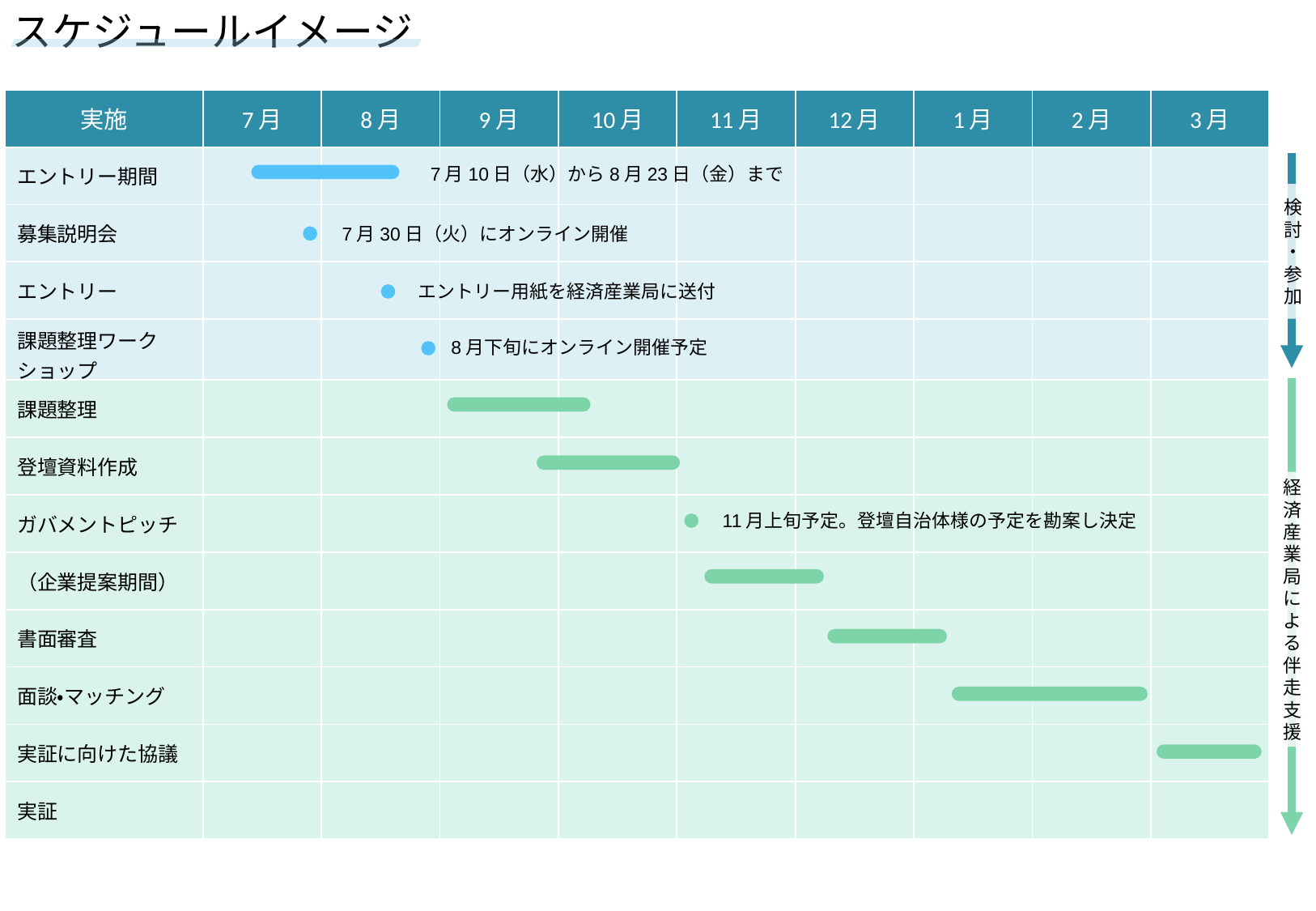

スケジュールイメージ

| 実施 | 7月 | 8月 | 9月 | 10月 | 11月 | 12月 | 1月 | 2月 | 3月 |
| --- | --- | --- | --- | --- | --- | --- | --- | --- | --- |
| エントリー期間 |  |  |  |  |  |  |  |  |  |
| 募集説明会 |  |  |  |  |  |  |  |  |  |
| エントリー |  |  |  |  |  |  |  |  |  |
| 課題整理ワークショップ |  |  |  |  |  |  |  |  |  |
| 課題整理 |  |  |  |  |  |  |  |  |  |
| 登壇資料作成 |  |  |  |  |  |  |  |  |  |
| ガバメントピッチ |  |  |  |  |  |  |  |  |  |
| （企業提案期間） |  |  |  |  |  |  |  |  |  |
| 書面審査 |  |  |  |  |  |  |  |  |  |
| 面談・マッチング |  |  |  |  |  |  |  |  |  |
| 実証に向けた協議 |  |  |  |  |  |  |  |  |  |
| 実証 |  |  |  |  |  |  |  |  |  |
7月10日（水）から8月23日（金）まで

検討・参加
7月30日（火）にオンライン開催

エントリー用紙を経済産業局に送付

8月下旬にオンライン開催予定

経済産業局による伴走支援
11月上旬予定。登壇自治体様の予定を勘案し決定